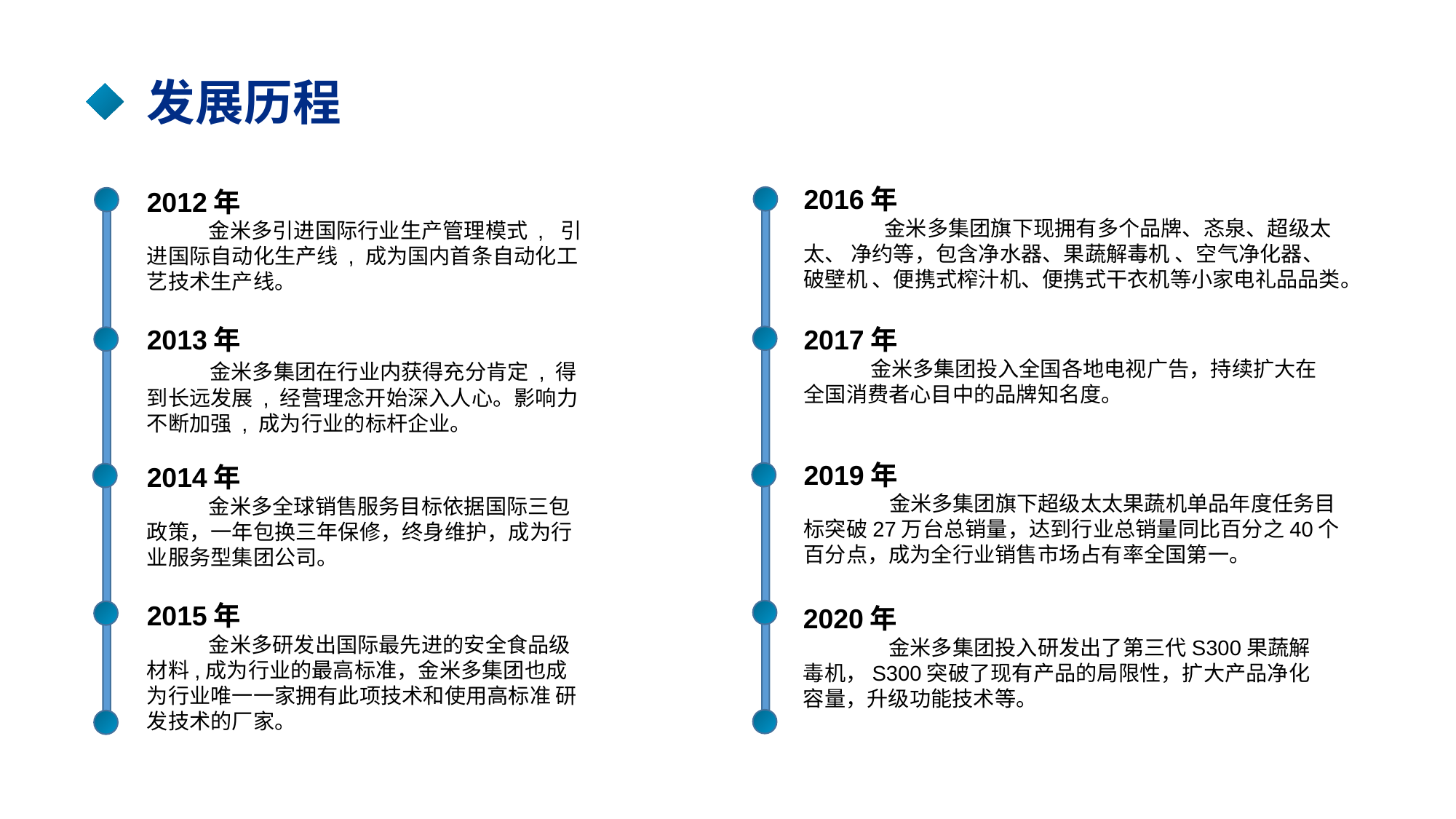

发展历程

2016年
                金米多集团旗下现拥有多个品牌、忞泉、超级太太、 净约等，包含净水器、果蔬解毒机 、空气净化器、破壁机 、便携式榨汁机、便携式干衣机等小家电礼品品类。
2012年
            金米多引进国际行业生产管理模式 ,  引进国际自动化生产线 , 成为国内首条自动化工艺技术生产线。

2017年
             金米多集团投入全国各地电视广告，持续扩大在全国消费者心目中的品牌知名度。
2013年
           金米多集团在行业内获得充分肯定 , 得到长远发展 , 经营理念开始深入人心。影响力不断加强 , 成为行业的标杆企业。

2019年
                 金米多集团旗下超级太太果蔬机单品年度任务目标突破27万台总销量，达到行业总销量同比百分之40个百分点，成为全行业销售市场占有率全国第一。
2014年
            金米多全球销售服务目标依据国际三包政策，一年包换三年保修，终身维护，成为行业服务型集团公司。

2015年
            金米多研发出国际最先进的安全食品级材料,成为行业的最高标准，金米多集团也成为行业唯一一家拥有此项技术和使用高标准 研发技术的厂家。
2020年
                 金米多集团投入研发出了第三代S300果蔬解毒机，S300突破了现有产品的局限性，扩大产品净化容量，升级功能技术等。